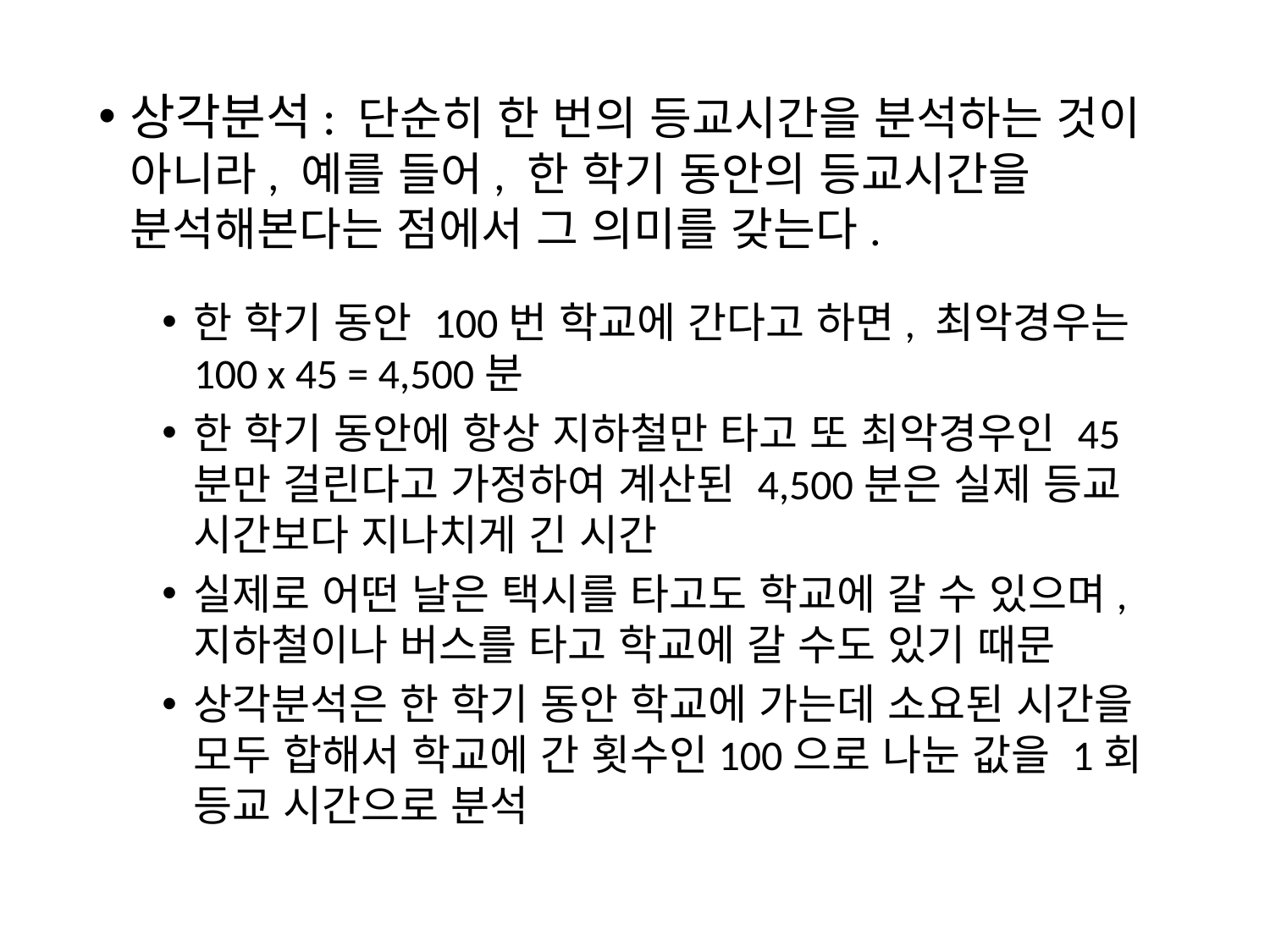

상각분석: 단순히 한 번의 등교시간을 분석하는 것이 아니라, 예를 들어, 한 학기 동안의 등교시간을 분석해본다는 점에서 그 의미를 갖는다.
한 학기 동안 100번 학교에 간다고 하면, 최악경우는  100 x 45 = 4,500분
한 학기 동안에 항상 지하철만 타고 또 최악경우인 45분만 걸린다고 가정하여 계산된 4,500분은 실제 등교 시간보다 지나치게 긴 시간
실제로 어떤 날은 택시를 타고도 학교에 갈 수 있으며, 지하철이나 버스를 타고 학교에 갈 수도 있기 때문
상각분석은 한 학기 동안 학교에 가는데 소요된 시간을 모두 합해서 학교에 간 횟수인100으로 나눈 값을 1회 등교 시간으로 분석